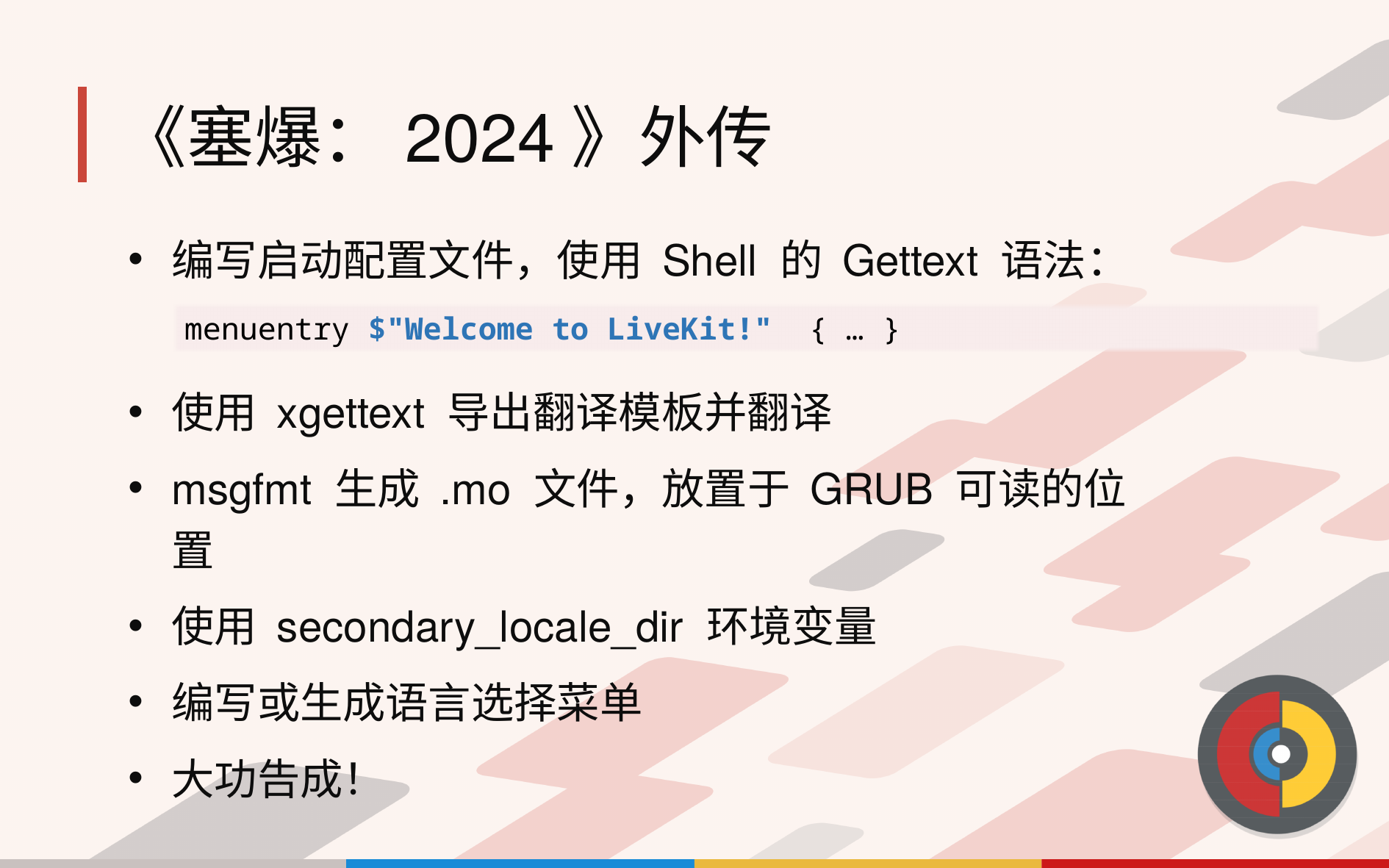

# 《塞爆：2024》外传
编写启动配置文件，使用 Shell 的 Gettext 语法：

使用 xgettext 导出翻译模板并翻译
msgfmt 生成 .mo 文件，放置于 GRUB 可读的位置
使用 secondary_locale_dir 环境变量
编写或生成语言选择菜单
大功告成！
menuentry $"Welcome to LiveKit!"  { … }